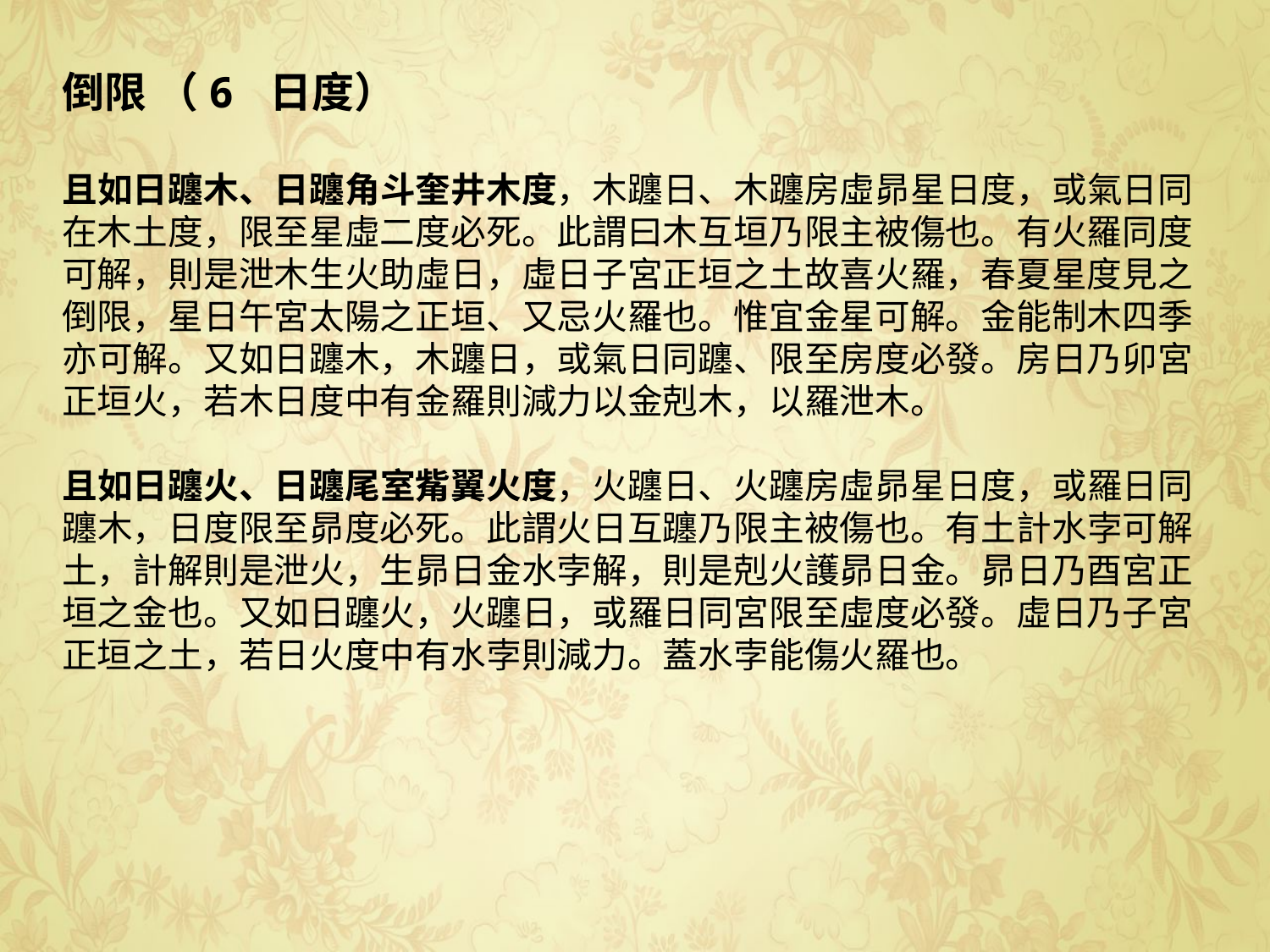

倒限 （6 日度）

且如日躔木、日躔角斗奎井木度，木躔日、木躔房虛昴星日度，或氣日同在木土度，限至星虛二度必死。此謂曰木互垣乃限主被傷也。有火羅同度可解，則是泄木生火助虛日，虛日子宮正垣之土故喜火羅，春夏星度見之倒限，星日午宮太陽之正垣、又忌火羅也。惟宜金星可解。金能制木四季亦可解。又如日躔木，木躔日，或氣日同躔、限至房度必發。房日乃卯宮正垣火，若木日度中有金羅則減力以金剋木，以羅泄木。

且如日躔火、日躔尾室觜翼火度，火躔日、火躔房虛昴星日度，或羅日同躔木，日度限至昴度必死。此謂火日互躔乃限主被傷也。有土計水孛可解土，計解則是泄火，生昴日金水孛解，則是剋火護昴日金。昴日乃酉宮正垣之金也。又如日躔火，火躔日，或羅日同宮限至虛度必發。虛日乃子宮正垣之土，若日火度中有水孛則減力。蓋水孛能傷火羅也。